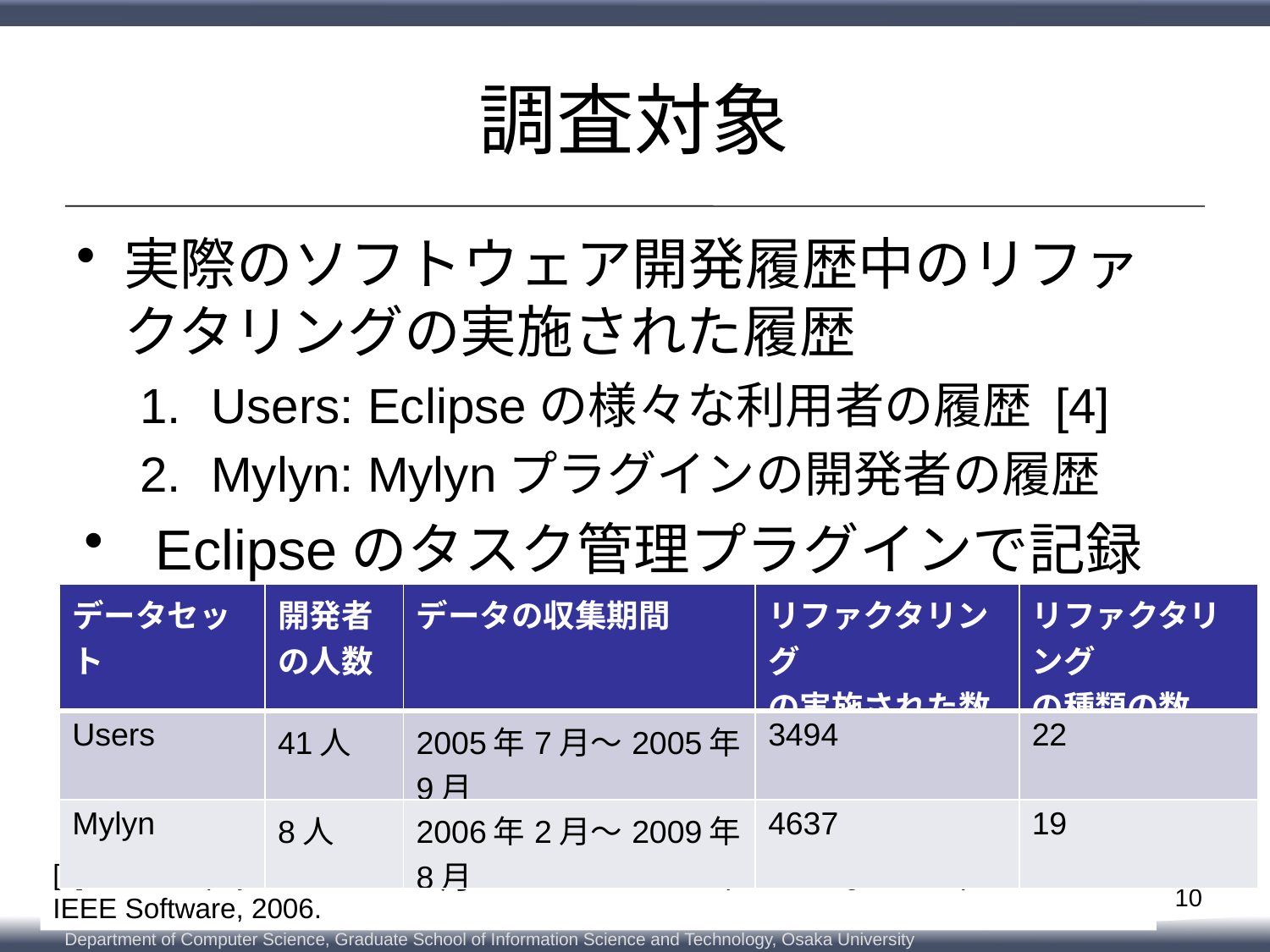

# 調査対象
実際のソフトウェア開発履歴中のリファクタリングの実施された履歴
Users: Eclipseの様々な利用者の履歴 [4]
Mylyn: Mylynプラグインの開発者の履歴
Eclipseのタスク管理プラグインで記録

| データセット | 開発者 の人数 | データの収集期間 | リファクタリング の実施された数 | リファクタリング の種類の数 |
| --- | --- | --- | --- | --- |
| Users | 41人 | 2005年7月～2005年9月 | 3494 | 22 |
| Mylyn | 8人 | 2006年2月～2009年8月 | 4637 | 19 |
[4] G.C. Murphy et al. “How Are Java Software Developers Using the Eclipse IDE?” IEEE Software, 2006.
10